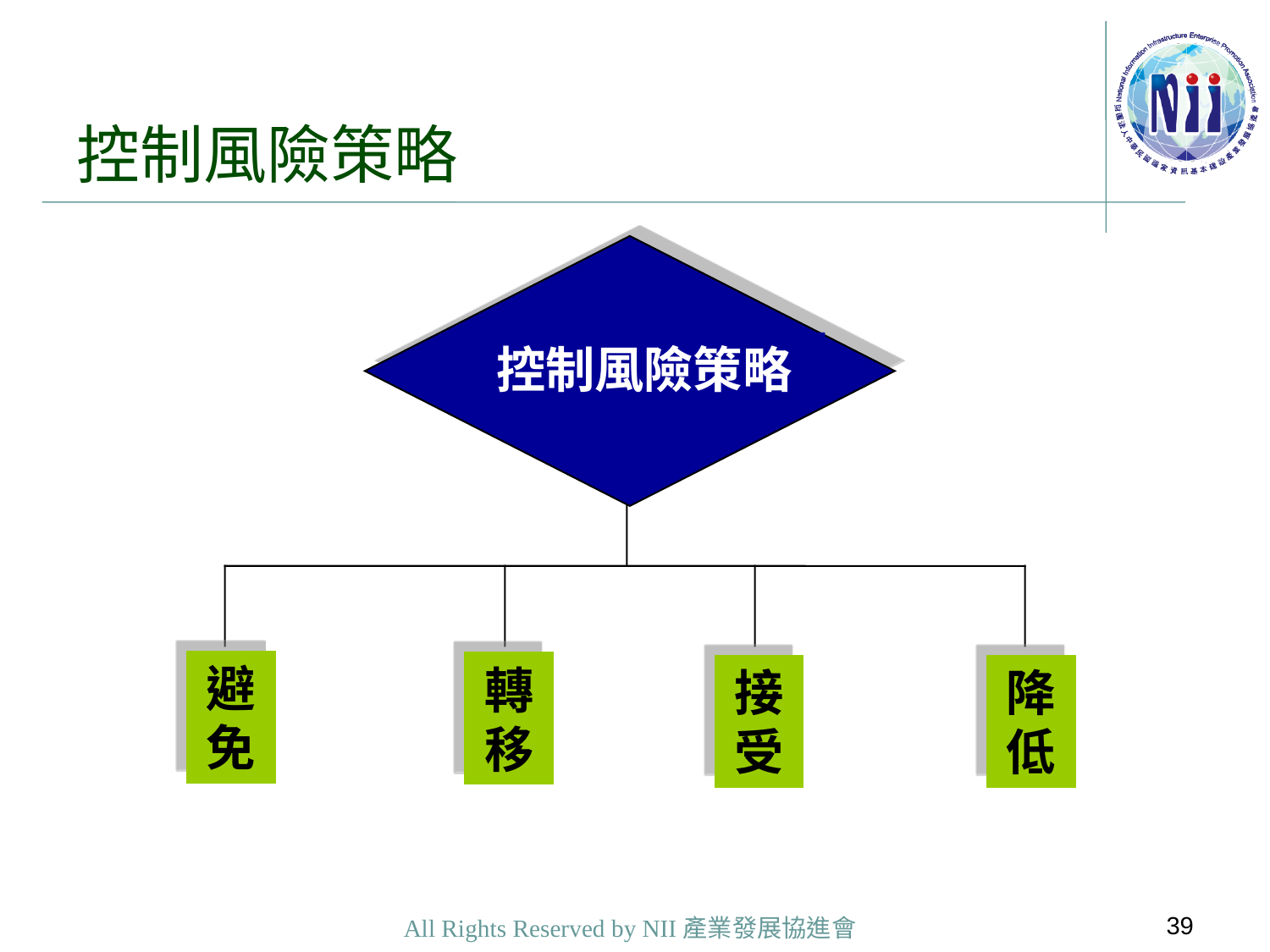

# 控制風險策略

控制風險策略

避
免
轉移
接受
降低
39
All Rights Reserved by NII產業發展協進會